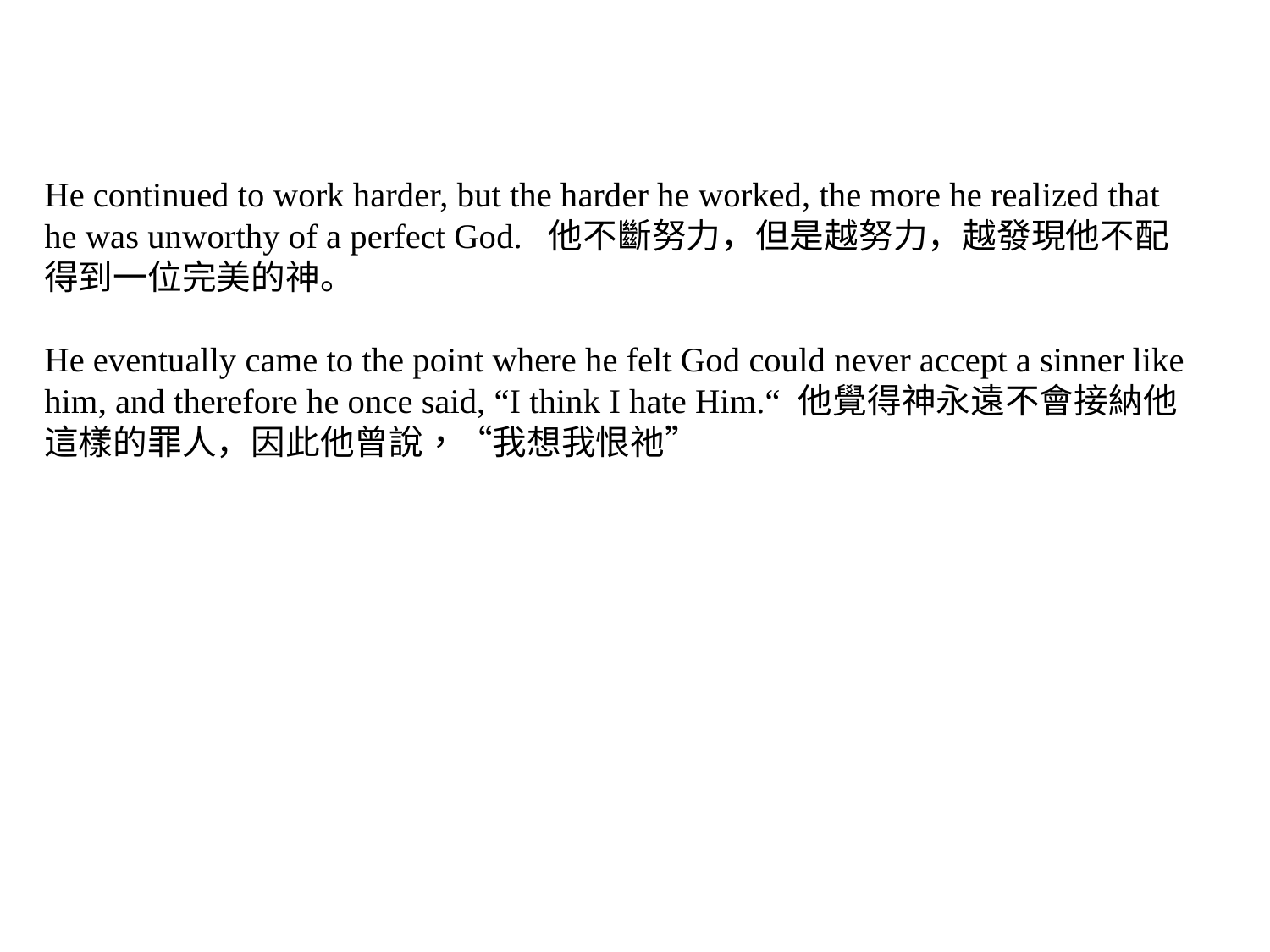

He continued to work harder, but the harder he worked, the more he realized that he was unworthy of a perfect God.  他不斷努力，但是越努力，越發現他不配得到一位完美的神。

He eventually came to the point where he felt God could never accept a sinner like him, and therefore he once said, “I think I hate Him.“ 他覺得神永遠不會接納他這樣的罪人，因此他曾說，“我想我恨祂”